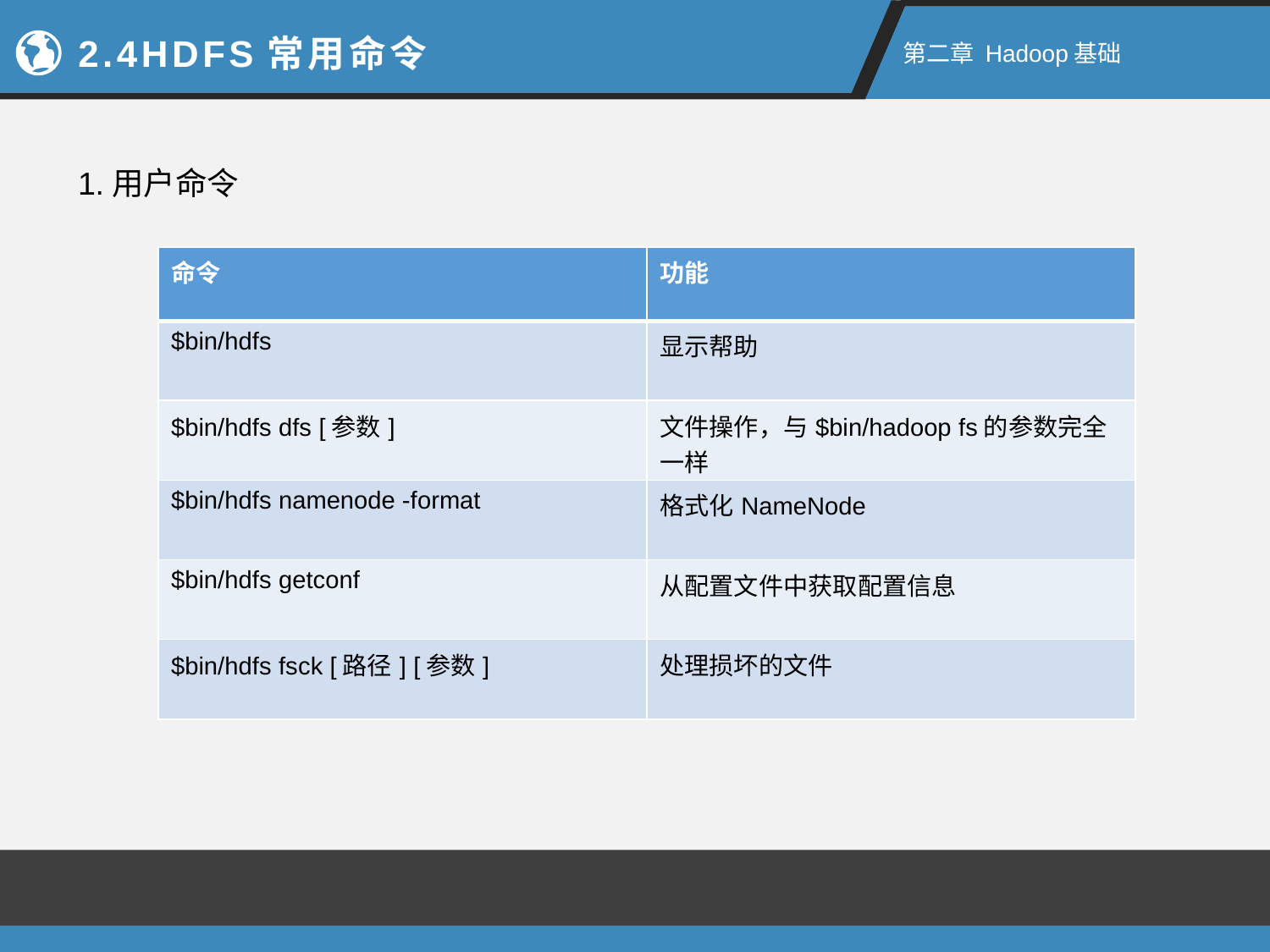

2.4HDFS常用命令

第二章 Hadoop基础
1.用户命令
| 命令 | 功能 |
| --- | --- |
| $bin/hdfs | 显示帮助 |
| $bin/hdfs dfs [参数] | 文件操作，与$bin/hadoop fs的参数完全一样 |
| $bin/hdfs namenode -format | 格式化NameNode |
| $bin/hdfs getconf | 从配置文件中获取配置信息 |
| $bin/hdfs fsck [路径] [参数] | 处理损坏的文件 |